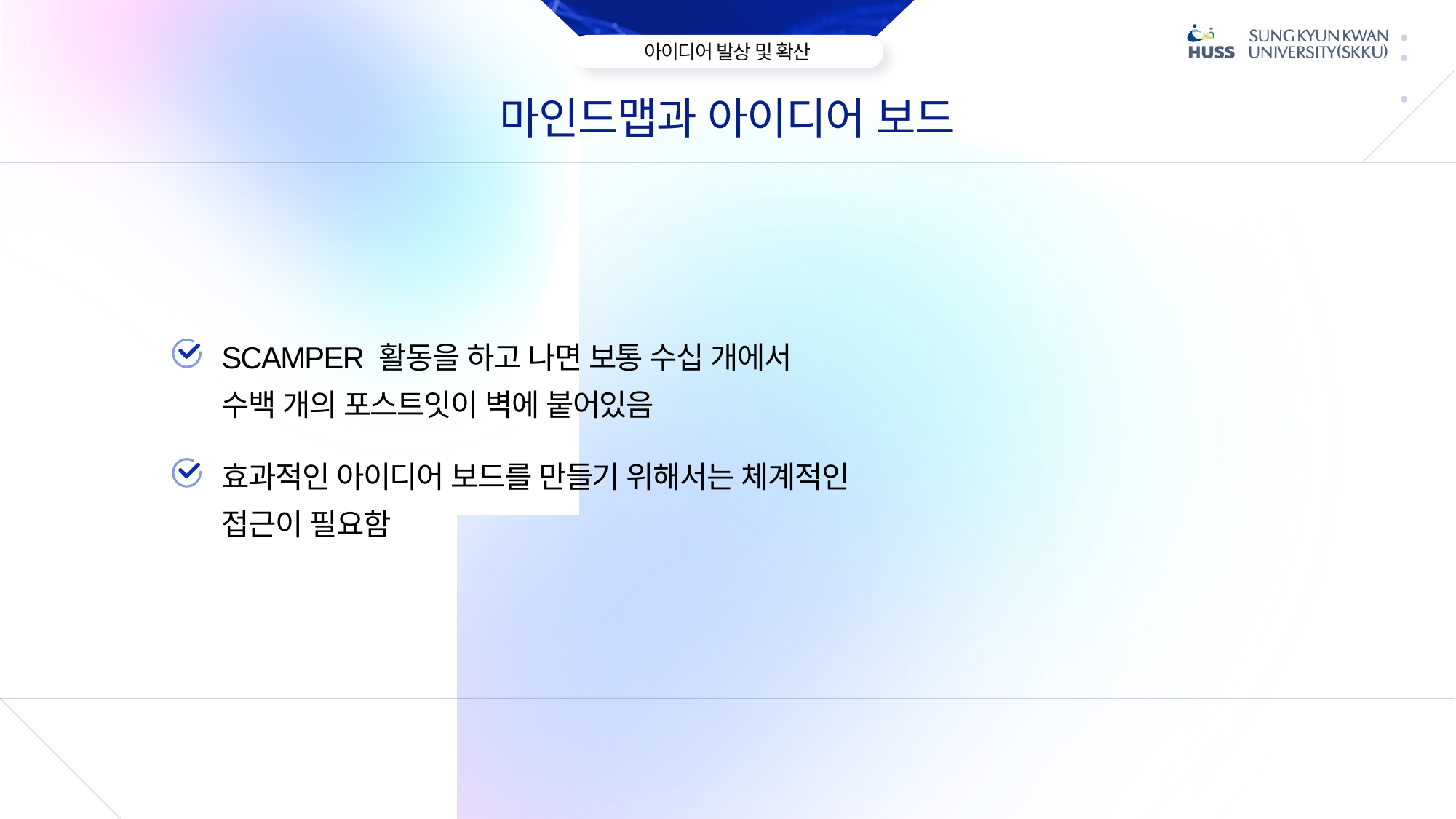

마인드맵과 아이디어 보드
SCAMPER 활동을 하고 나면 보통 수십 개에서
수백 개의 포스트잇이 벽에 붙어있음

효과적인 아이디어 보드를 만들기 위해서는 체계적인 접근이 필요함